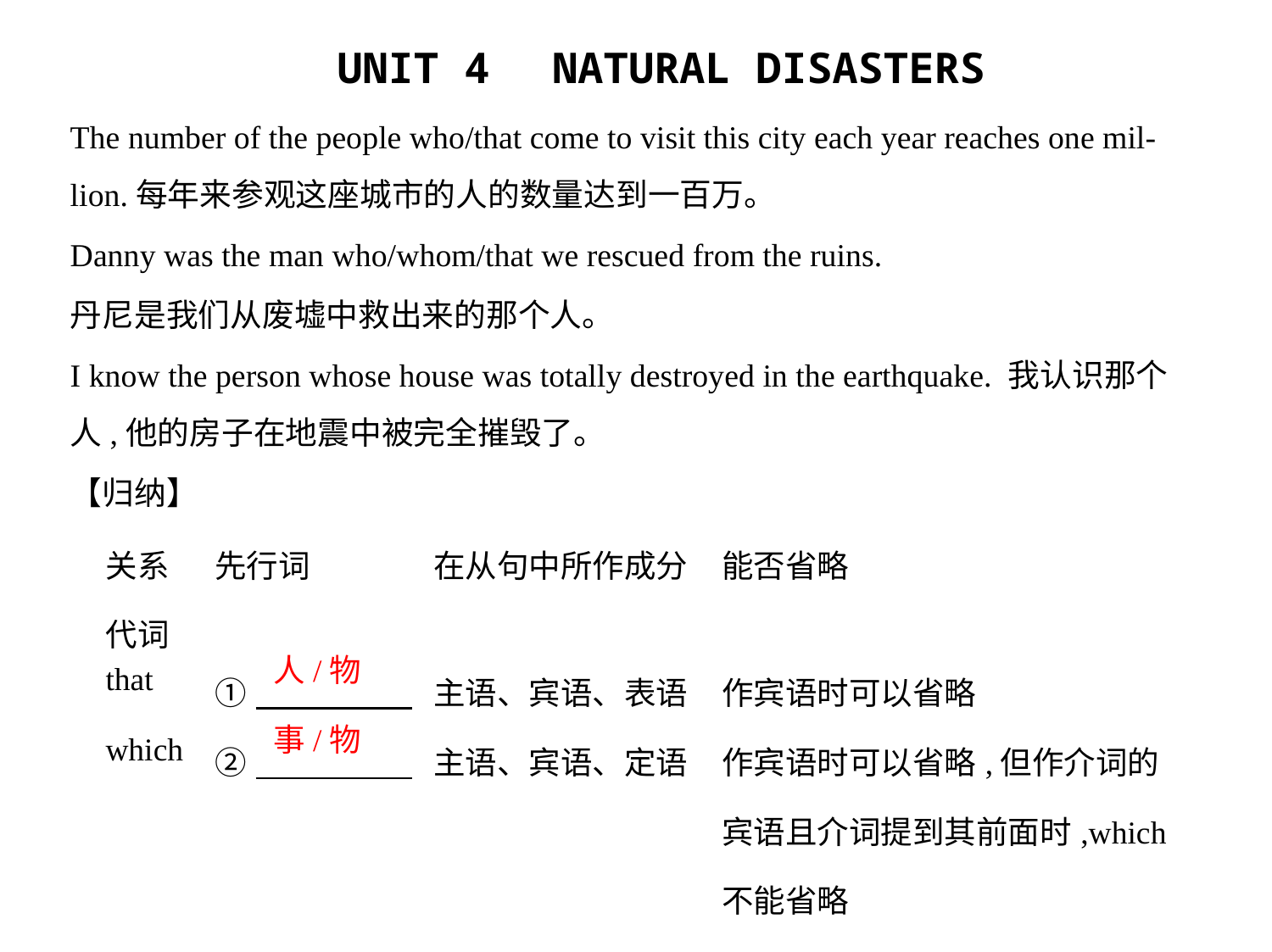

The number of the people who/that come to visit this city each year reaches one mil-
lion.每年来参观这座城市的人的数量达到一百万。
Danny was the man who/whom/that we rescued from the ruins.
丹尼是我们从废墟中救出来的那个人。
I know the person whose house was totally destroyed in the earthquake. 我认识那个
人,他的房子在地震中被完全摧毁了。
【归纳】
| 关系 代词 | 先行词 | 在从句中所作成分 | 能否省略 |
| --- | --- | --- | --- |
| that | ① | 主语、宾语、表语 | 作宾语时可以省略 |
| which | ② | 主语、宾语、定语 | 作宾语时可以省略,但作介词的宾语且介词提到其前面时,which不能省略 |
人/物
事/物